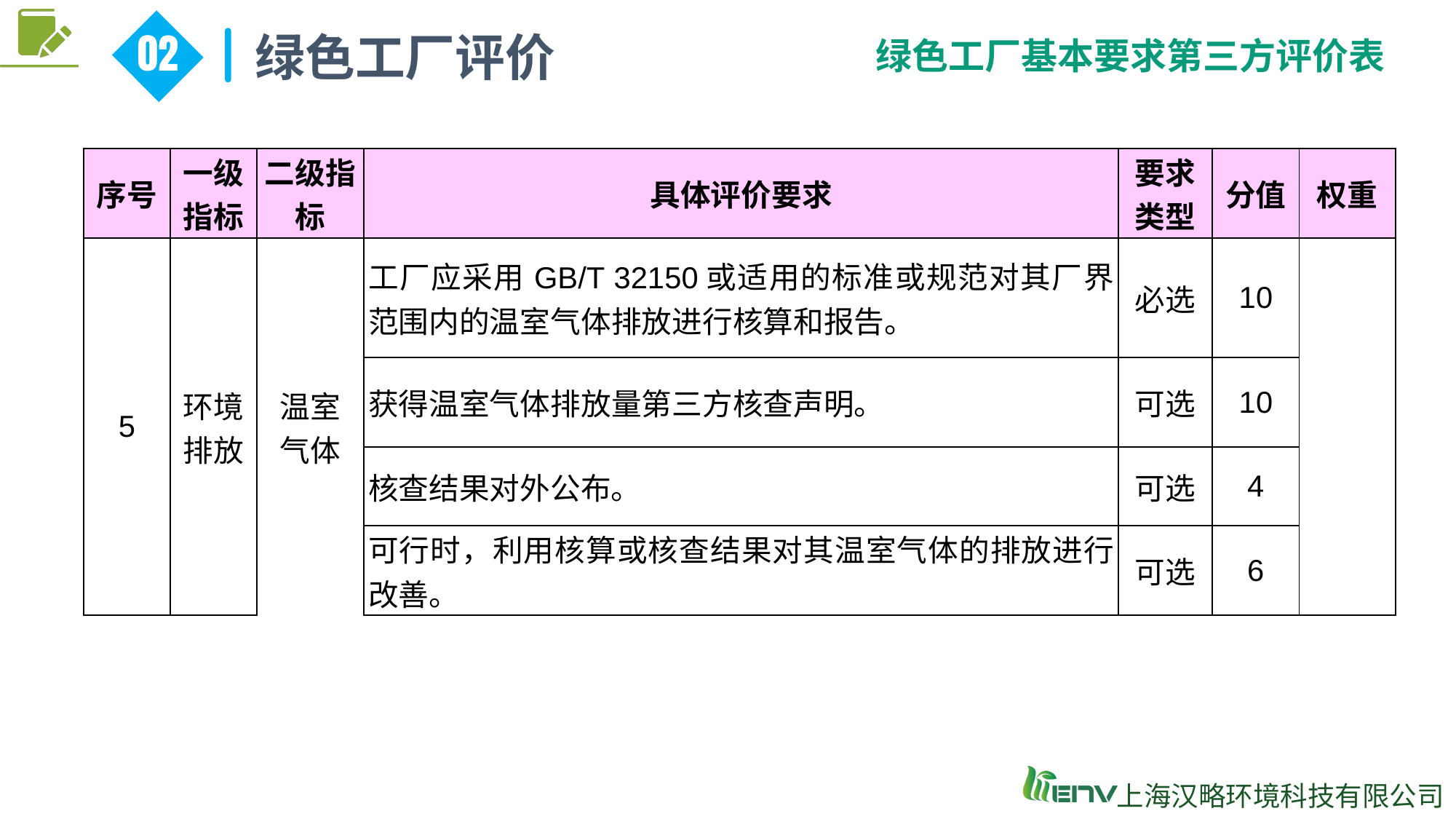

绿色工厂评价

02
绿色工厂基本要求第三方评价表
| 序号 | 一级 指标 | 二级指标 | 具体评价要求 | 要求类型 | 分值 | 权重 |
| --- | --- | --- | --- | --- | --- | --- |
| 5 | 环境排放 | 温室 气体 | 工厂应采用GB/T 32150或适用的标准或规范对其厂界范围内的温室气体排放进行核算和报告。 | 必选 | 10 |  |
|  |  |  | 获得温室气体排放量第三方核查声明。 | 可选 | 10 |  |
|  |  |  | 核查结果对外公布。 | 可选 | 4 |  |
|  |  |  | 可行时，利用核算或核查结果对其温室气体的排放进行改善。 | 可选 | 6 |  |